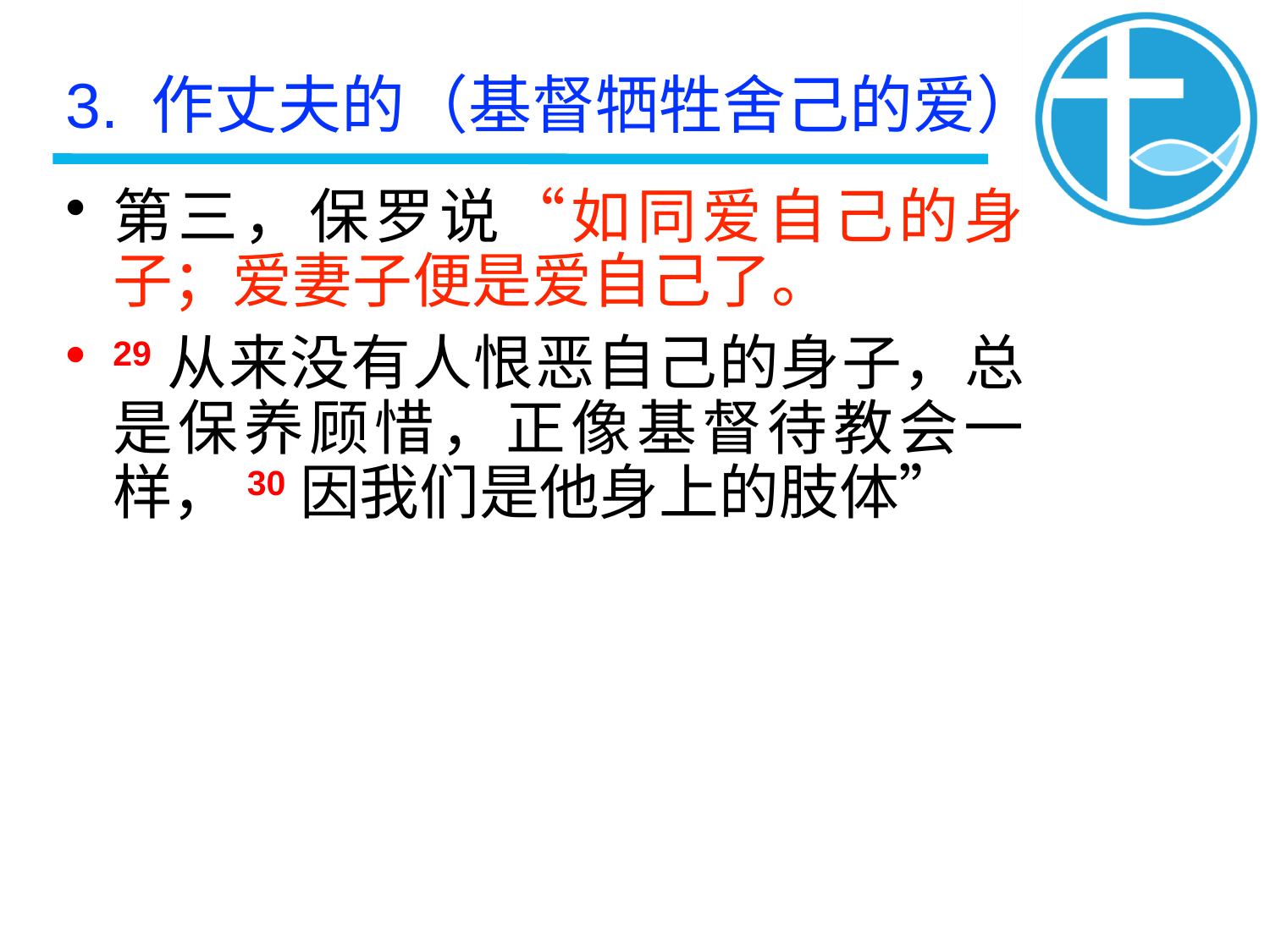

3. 作丈夫的（基督牺牲舍己的爱）
第三，保罗说“如同爱自己的身子；爱妻子便是爱自己了。
29从来没有人恨恶自己的身子，总是保养顾惜，正像基督待教会一样，30因我们是他身上的肢体”